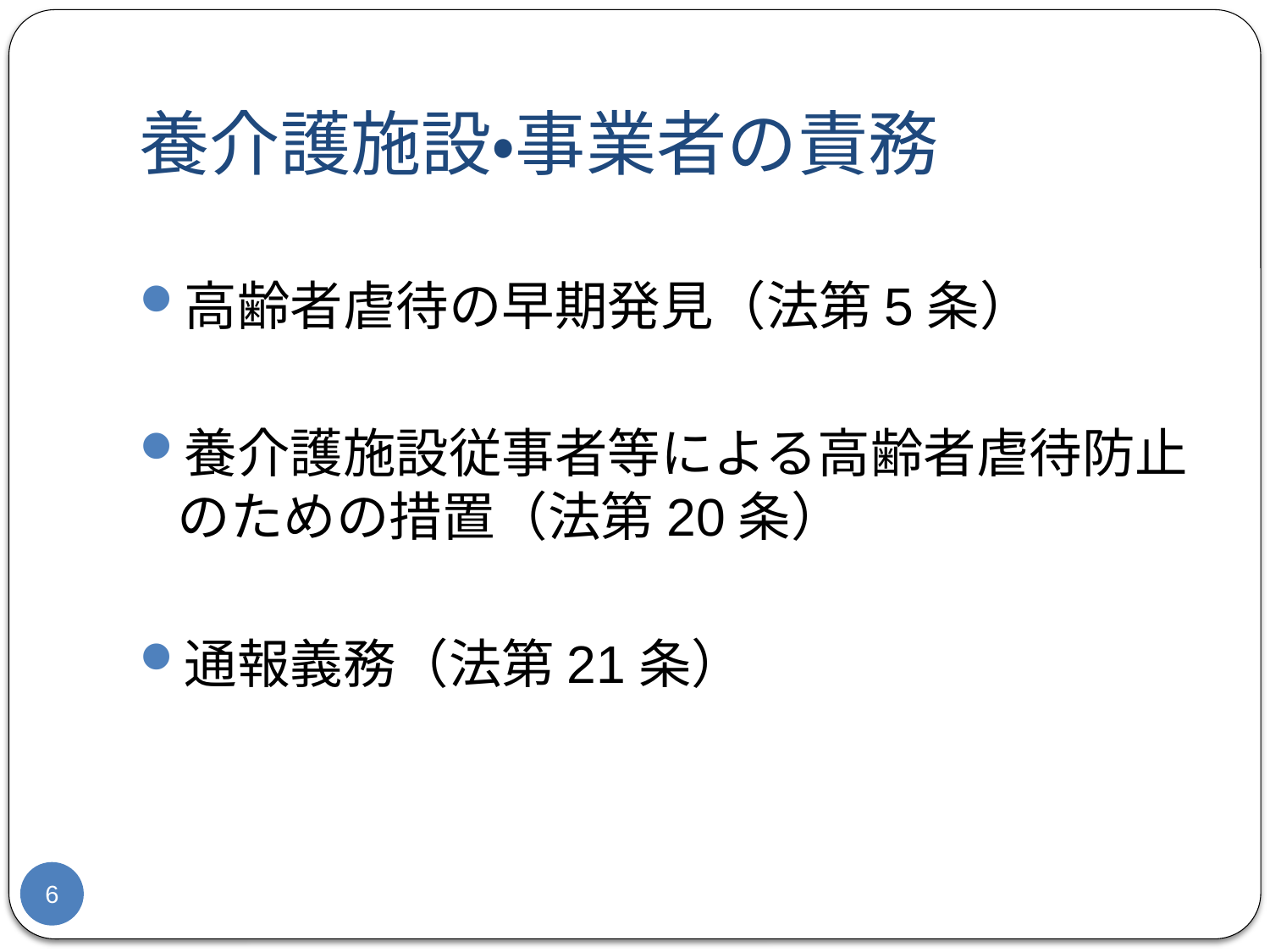

# 養介護施設・事業者の責務

高齢者虐待の早期発見（法第5条）

養介護施設従事者等による高齢者虐待防止のための措置（法第20条）

通報義務（法第21条）

6